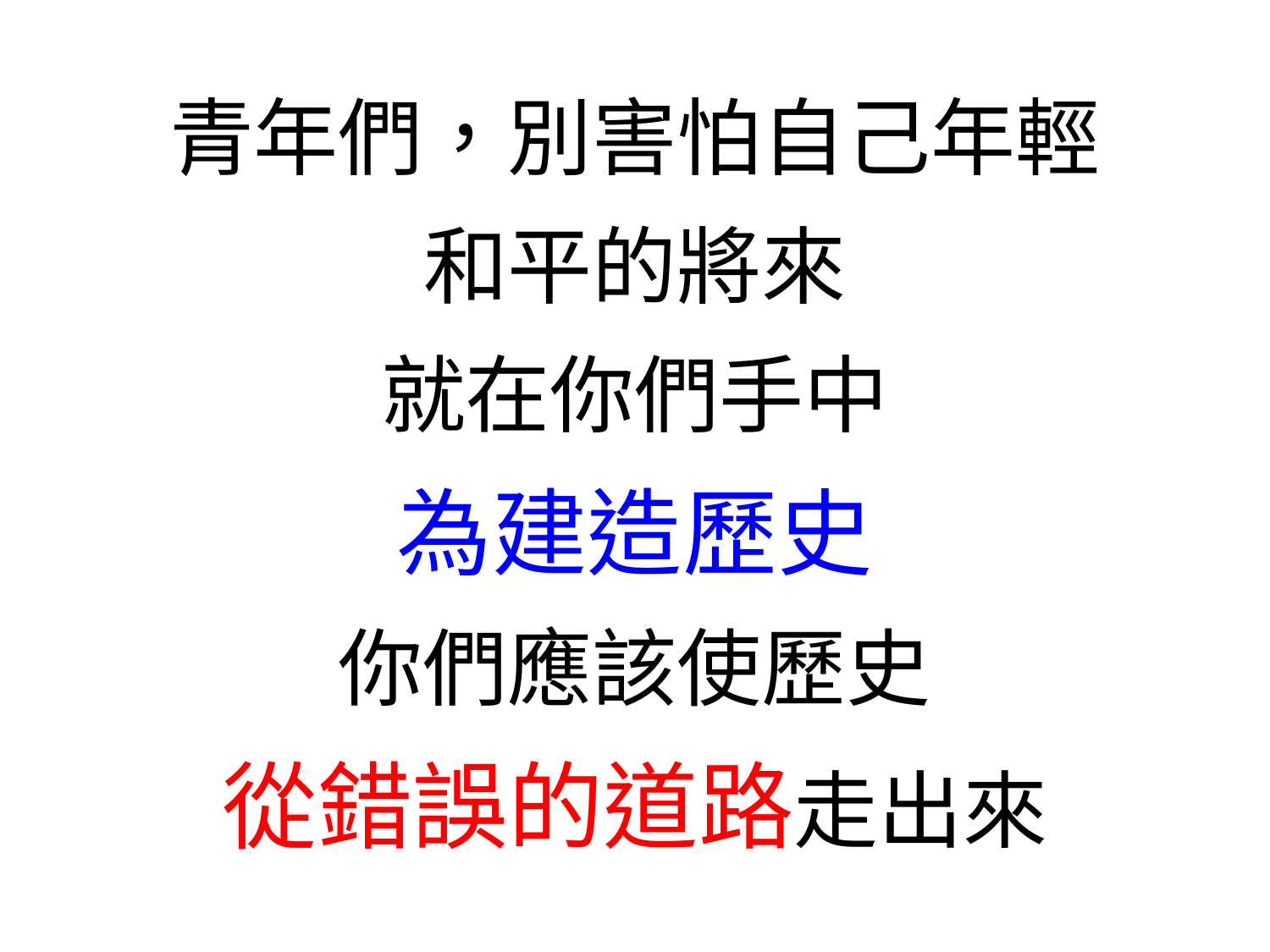

青年們，別害怕自己年輕
和平的將來
就在你們手中
為建造歷史
你們應該使歷史
從錯誤的道路走出來